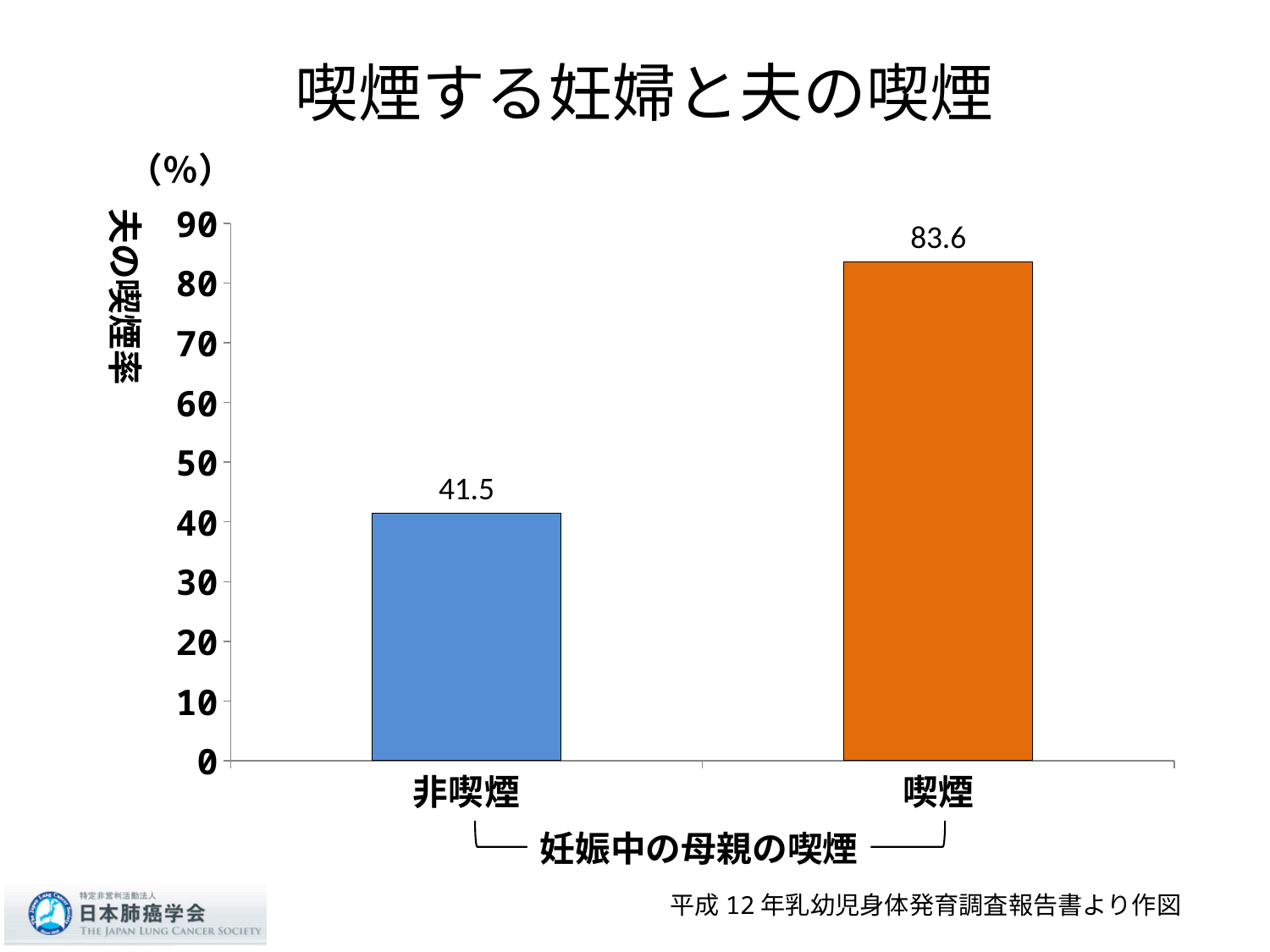

# 喫煙する妊婦と夫の喫煙
（％）

### Chart

| Category | 系列 1 |
|---|---|
| 非喫煙 | 41.5 |
| 喫煙 | 83.6 |
夫の喫煙率

妊娠中の母親の喫煙
平成12年乳幼児身体発育調査報告書より作図